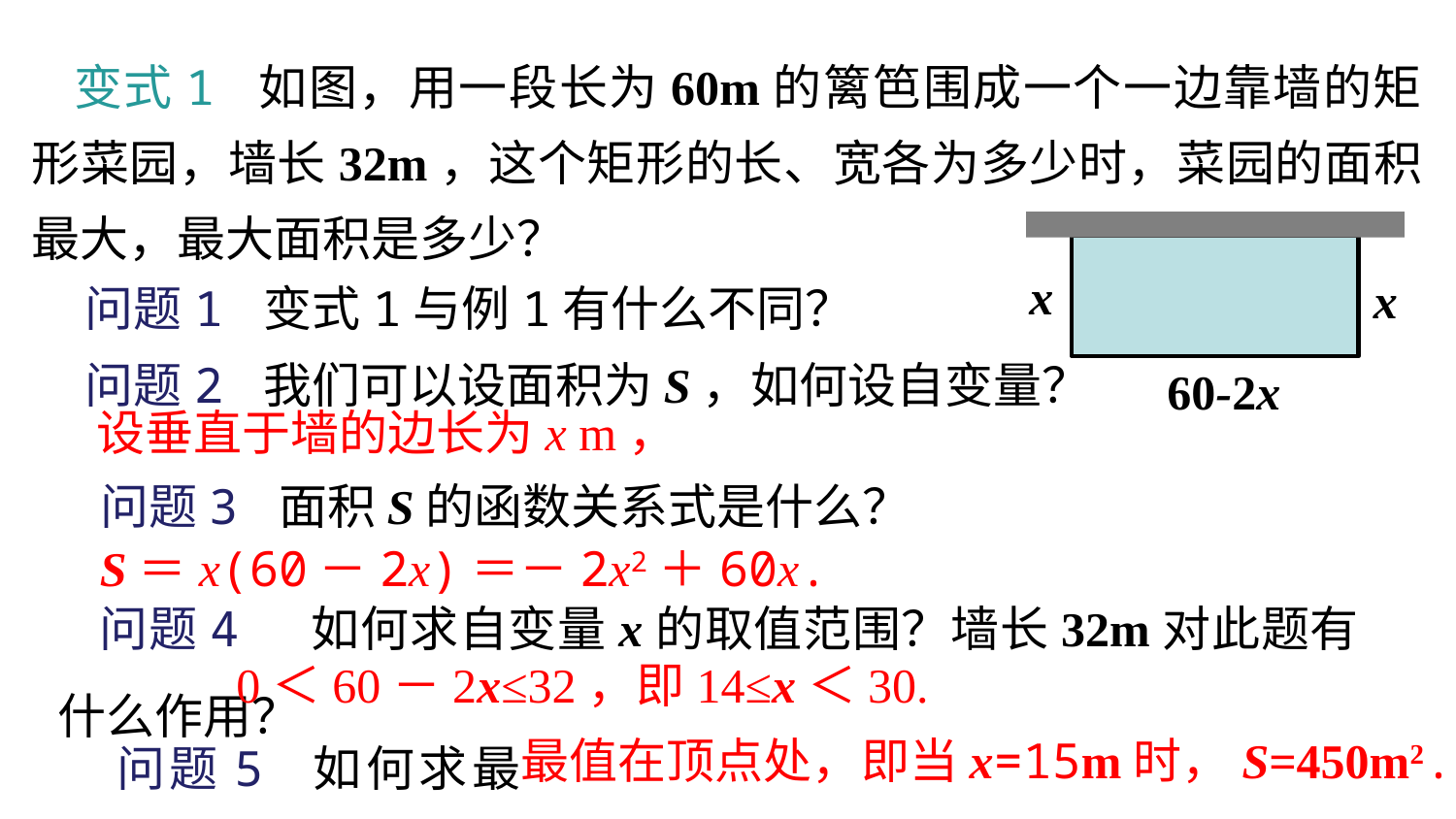

变式1 如图，用一段长为60m的篱笆围成一个一边靠墙的矩形菜园，墙长32m，这个矩形的长、宽各为多少时，菜园的面积最大，最大面积是多少？

问题1 变式1与例1有什么不同？
x
x
问题2 我们可以设面积为S，如何设自变量？
60-2x
设垂直于墙的边长为x m，
问题3 面积S的函数关系式是什么？
S＝x(60－2x)＝－2x2＋60x.
问题4  如何求自变量x的取值范围？墙长32m对此题有什么作用？
0＜60－2x≤32，即14≤x＜30.
问题5 如何求最值？
最值在顶点处，即当x=15m时，S=450m2.